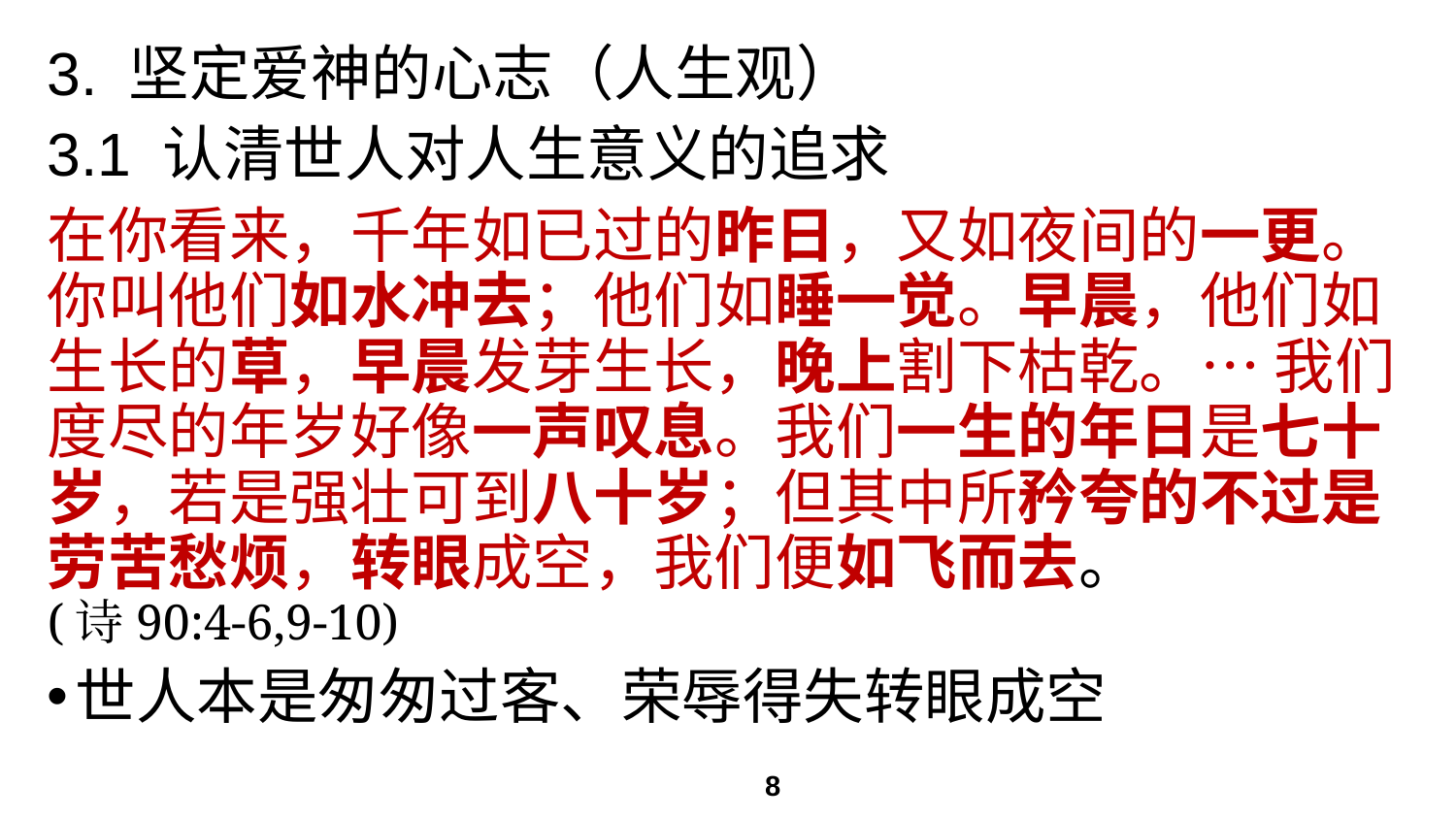

# 3. 坚定爱神的心志（人生观）
3.1 认清世人对人生意义的追求
在你看来，千年如已过的昨日，又如夜间的一更。 你叫他们如水冲去；他们如睡一觉。早晨，他们如生长的草，早晨发芽生长，晚上割下枯乾。… 我们度尽的年岁好像一声叹息。我们一生的年日是七十岁，若是强壮可到八十岁；但其中所矜夸的不过是劳苦愁烦，转眼成空，我们便如飞而去。
(诗90:4-6,9-10)
世人本是匆匆过客、荣辱得失转眼成空

8